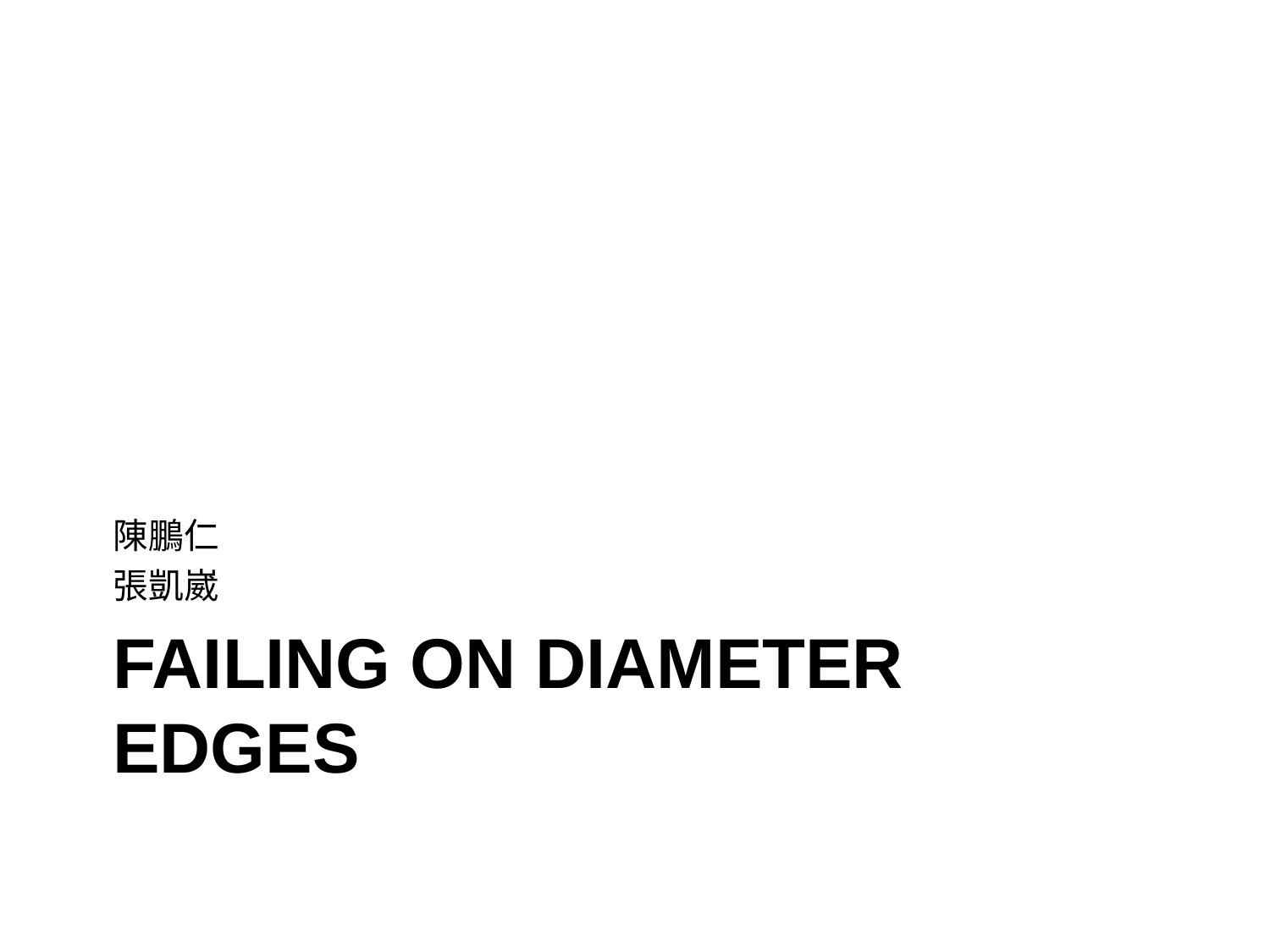

陳鵬仁
張凱崴
# Failing on Diameter Edges